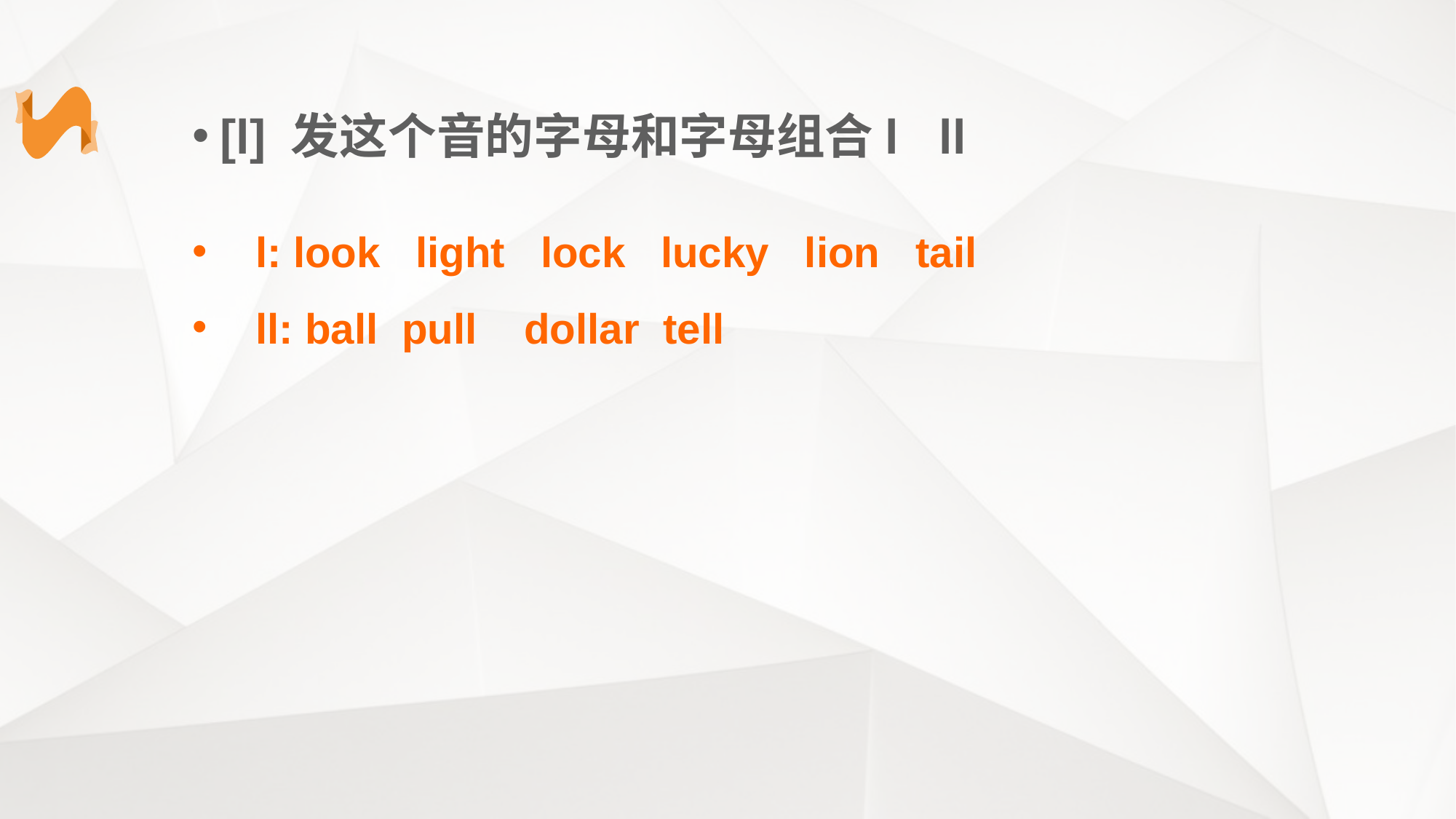

[l] 发这个音的字母和字母组合l   ll
   l: look   light   lock   lucky   lion   tail
   ll: ball  pull    dollar  tell